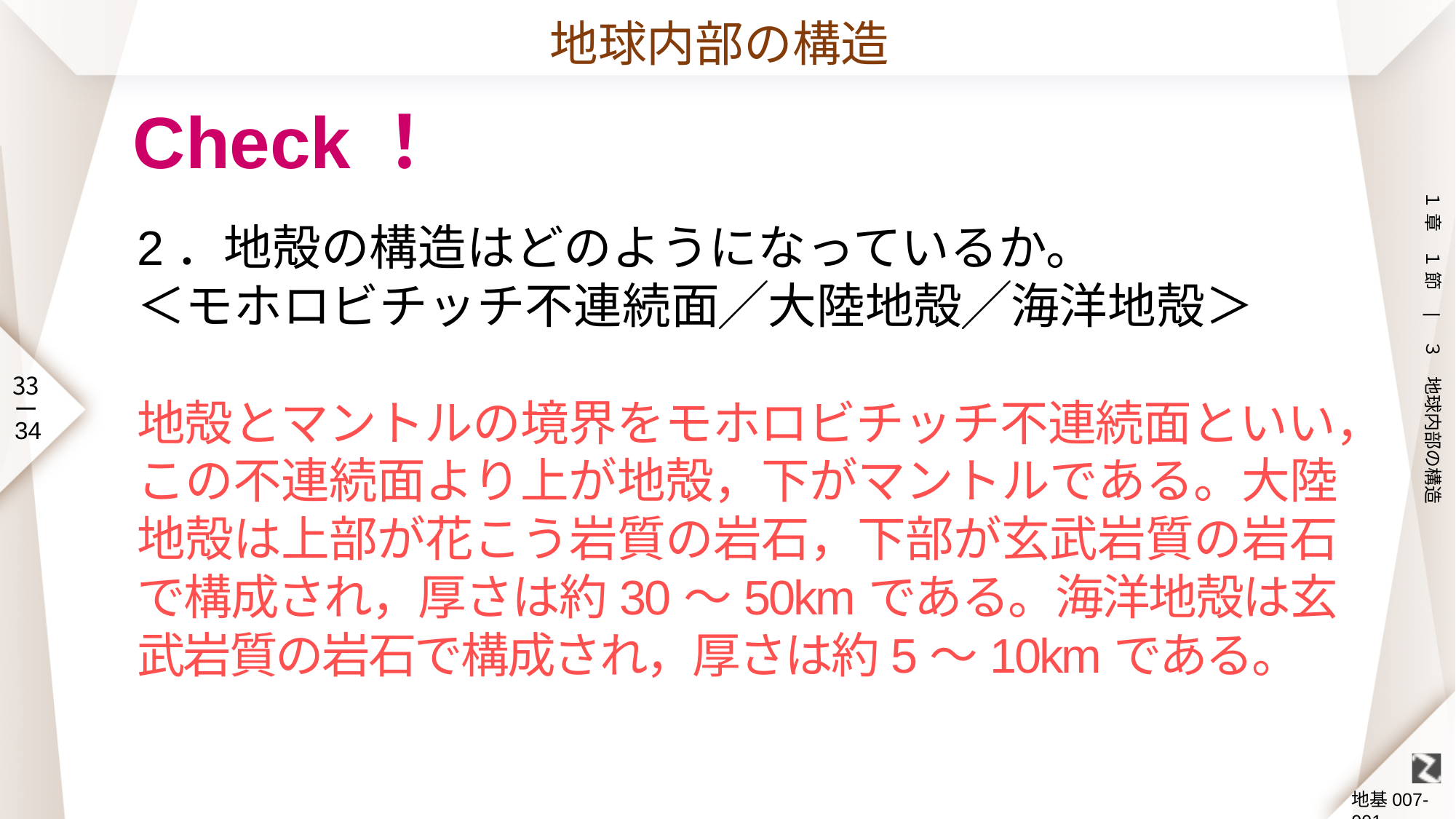

# 地球内部の構造
Check！
2．地殻の構造はどのようになっているか。
＜モホロビチッチ不連続面╱大陸地殻╱海洋地殻＞
地殻とマントルの境界をモホロビチッチ不連続面といい，この不連続面より上が地殻，下がマントルである。大陸地殻は上部が花こう岩質の岩石，下部が玄武岩質の岩石で構成され，厚さは約30～50kmである。海洋地殻は玄武岩質の岩石で構成され，厚さは約5～10kmである。